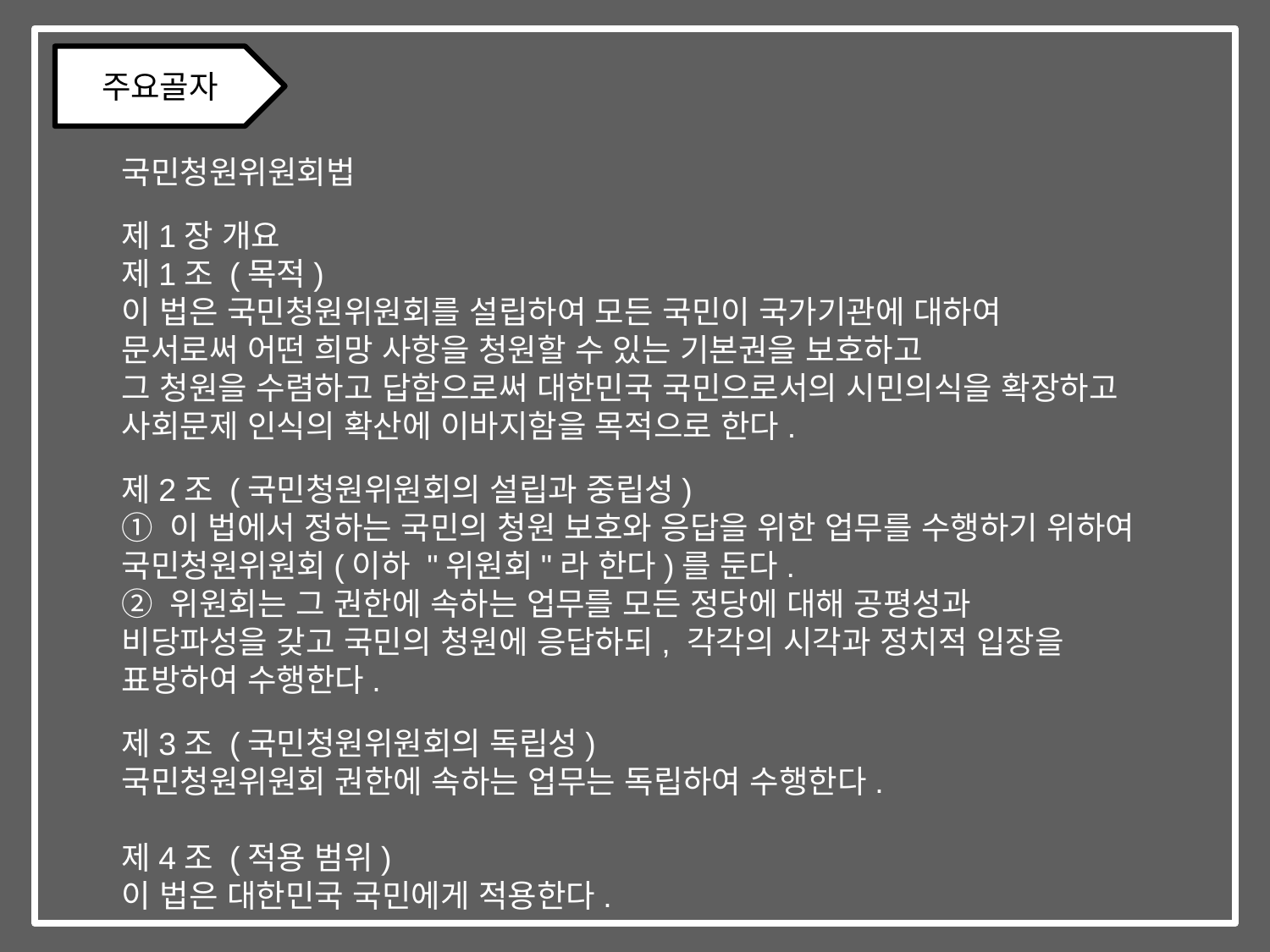

주요골자
국민청원위원회법

제1장 개요
제1조 (목적)
이 법은 국민청원위원회를 설립하여 모든 국민이 국가기관에 대하여
문서로써 어떤 희망 사항을 청원할 수 있는 기본권을 보호하고
그 청원을 수렴하고 답함으로써 대한민국 국민으로서의 시민의식을 확장하고
사회문제 인식의 확산에 이바지함을 목적으로 한다.

제2조 (국민청원위원회의 설립과 중립성)
① 이 법에서 정하는 국민의 청원 보호와 응답을 위한 업무를 수행하기 위하여
국민청원위원회(이하 "위원회"라 한다)를 둔다.
② 위원회는 그 권한에 속하는 업무를 모든 정당에 대해 공평성과
비당파성을 갖고 국민의 청원에 응답하되, 각각의 시각과 정치적 입장을
표방하여 수행한다.

제3조 (국민청원위원회의 독립성)
국민청원위원회 권한에 속하는 업무는 독립하여 수행한다.

제4조 (적용 범위)
이 법은 대한민국 국민에게 적용한다.